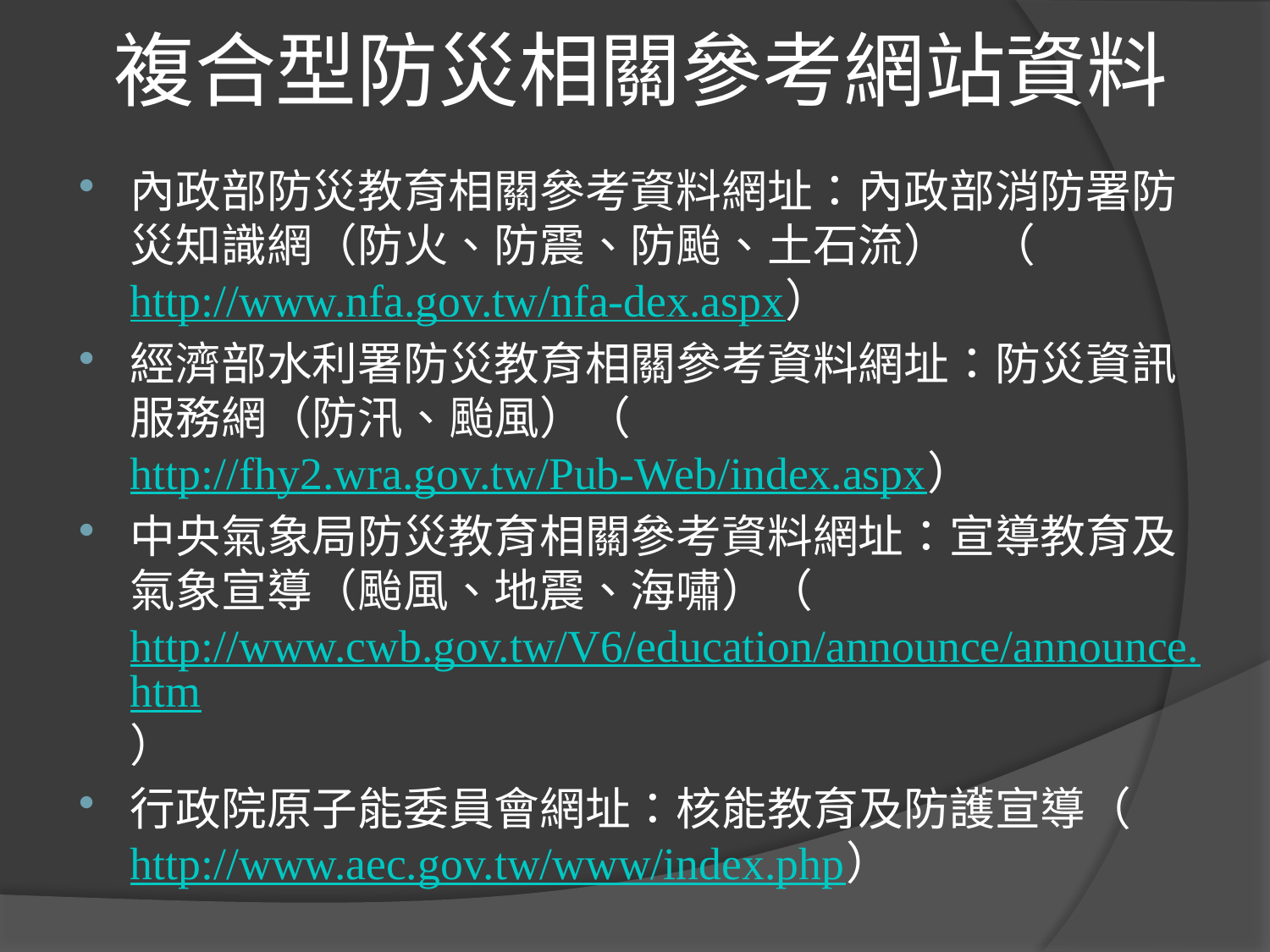

# 複合型防災相關參考網站資料
內政部防災教育相關參考資料網址：內政部消防署防災知識網（防火、防震、防颱、土石流）    （http://www.nfa.gov.tw/nfa-dex.aspx）
經濟部水利署防災教育相關參考資料網址：防災資訊服務網（防汛、颱風）（http://fhy2.wra.gov.tw/Pub-Web/index.aspx）
中央氣象局防災教育相關參考資料網址：宣導教育及氣象宣導（颱風、地震、海嘯）（http://www.cwb.gov.tw/V6/education/announce/announce.htm）
行政院原子能委員會網址：核能教育及防護宣導（http://www.aec.gov.tw/www/index.php）